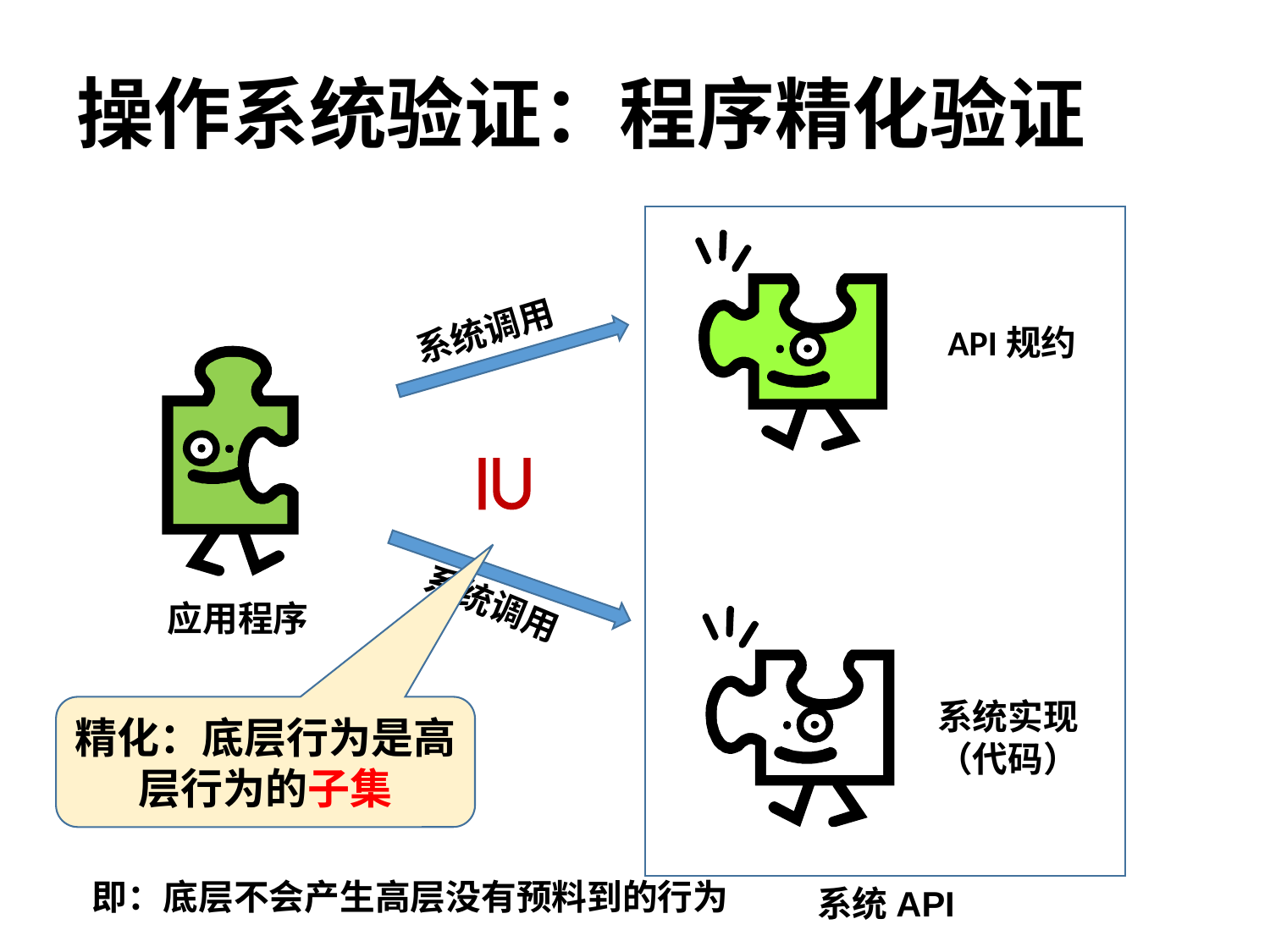

# 操作系统验证：程序精化验证

API规约
系统调用

⊇

系统调用
应用程序

系统实现
（代码）
精化：底层行为是高层行为的子集
即：底层不会产生高层没有预料到的行为
系统API